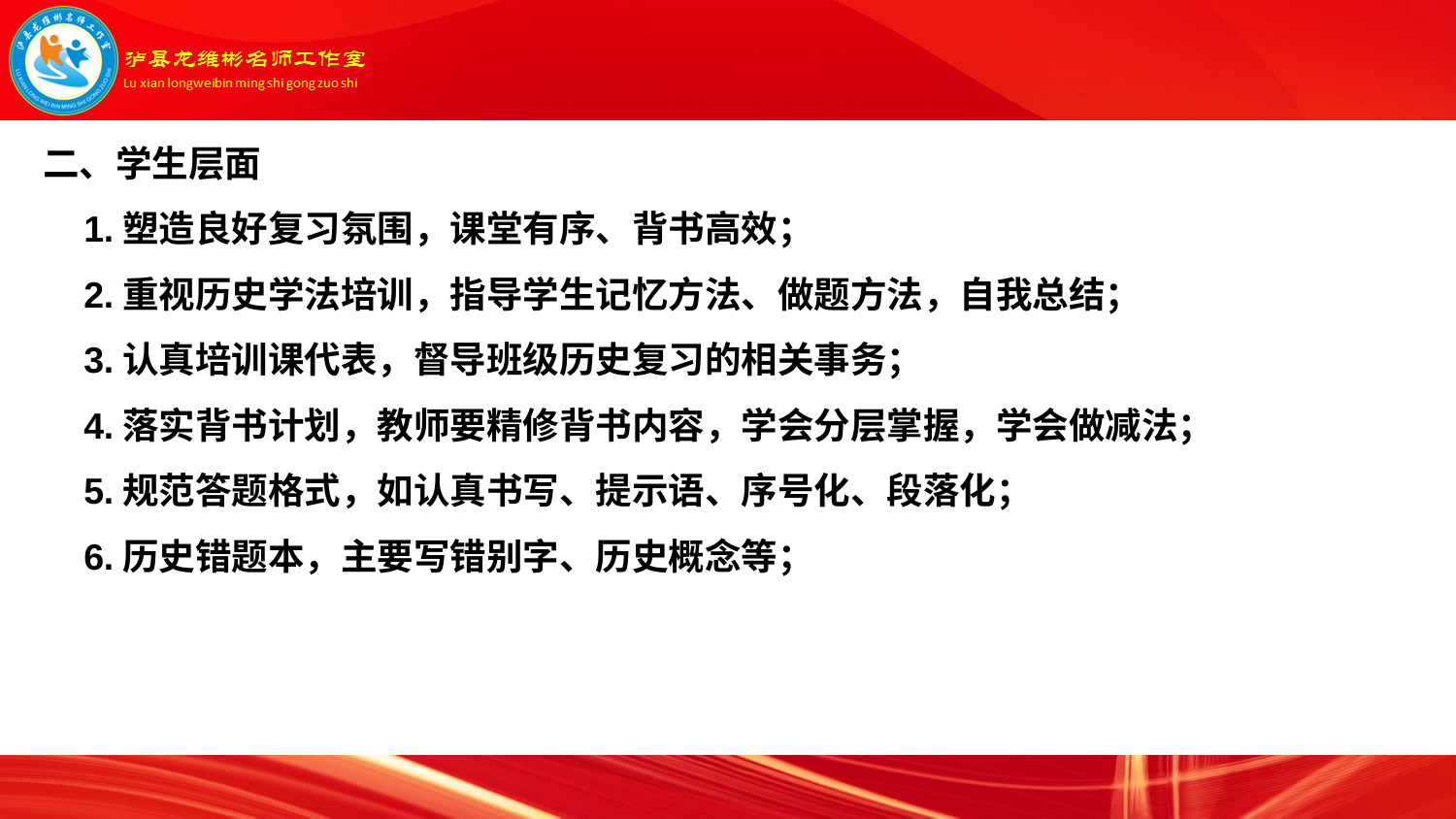

二、学生层面
    1.塑造良好复习氛围，课堂有序、背书高效；
    2.重视历史学法培训，指导学生记忆方法、做题方法，自我总结；
    3.认真培训课代表，督导班级历史复习的相关事务；
    4.落实背书计划，教师要精修背书内容，学会分层掌握，学会做减法；
    5.规范答题格式，如认真书写、提示语、序号化、段落化；
    6.历史错题本，主要写错别字、历史概念等；